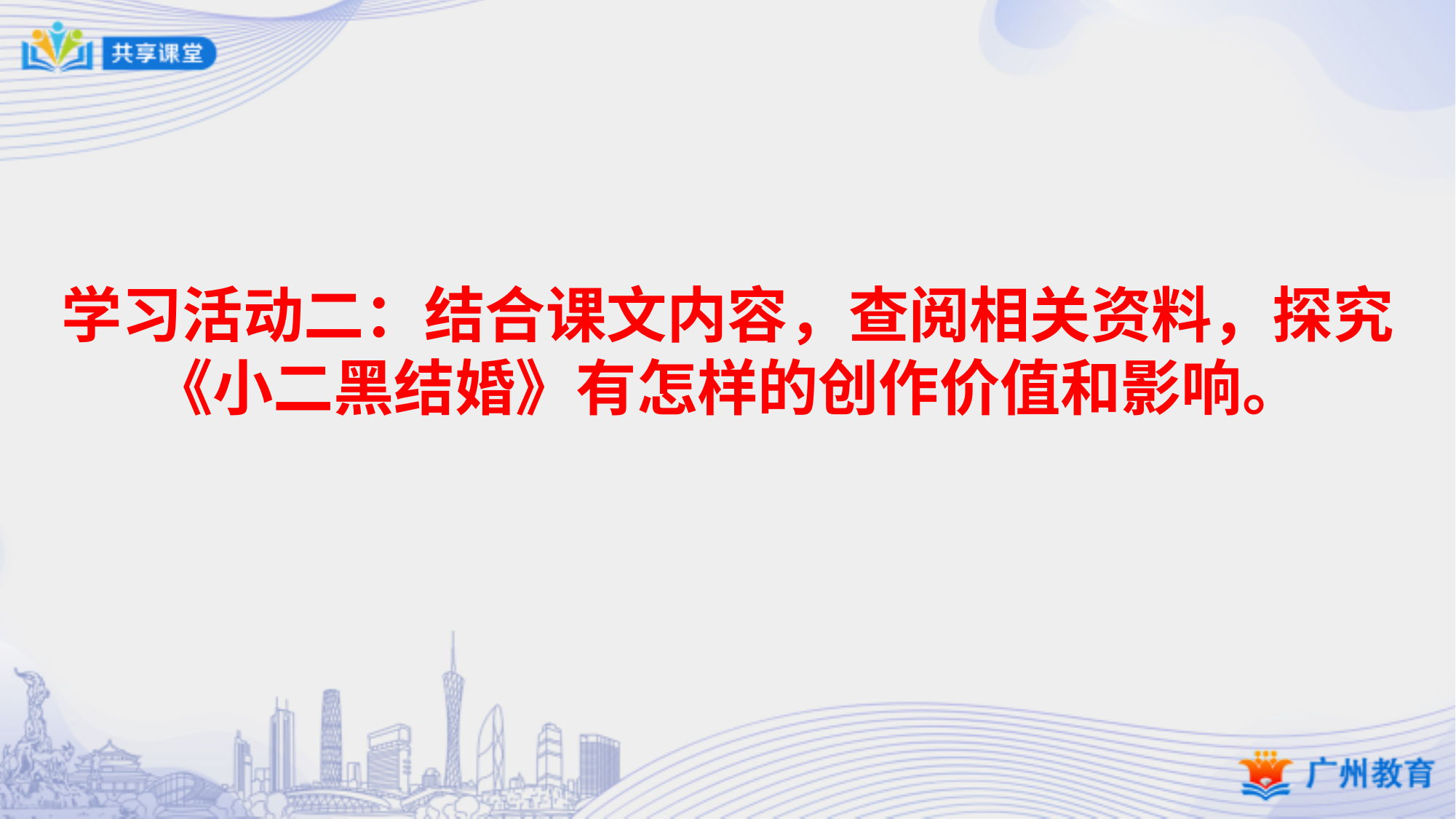

# 学习活动二：结合课文内容，查阅相关资料，探究《小二黑结婚》有怎样的创作价值和影响。